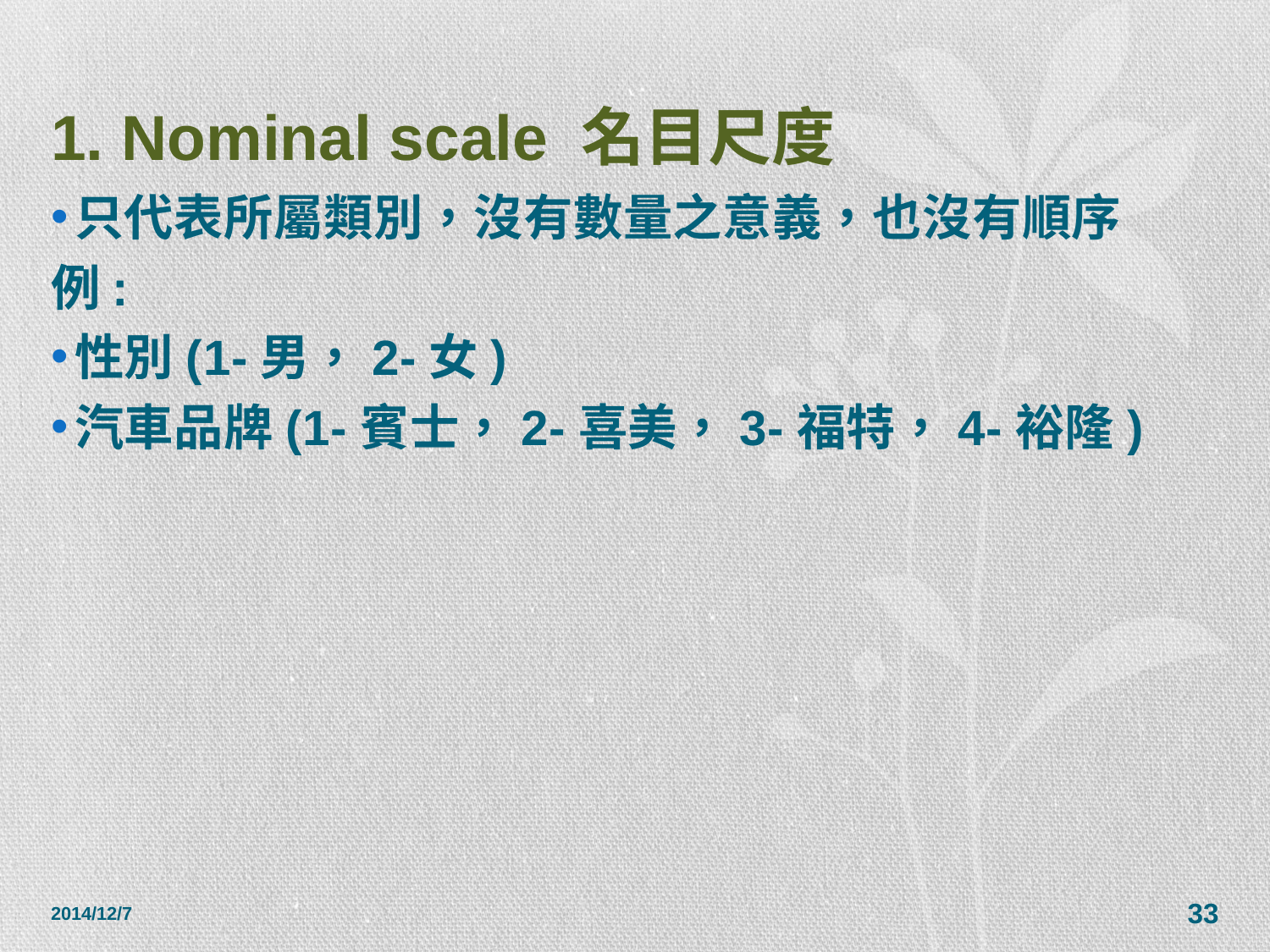

# 1. Nominal scale 名目尺度
只代表所屬類別，沒有數量之意義，也沒有順序
例:
性別(1-男，2-女)
汽車品牌(1-賓士，2-喜美，3-福特，4-裕隆)

2014/12/7
33